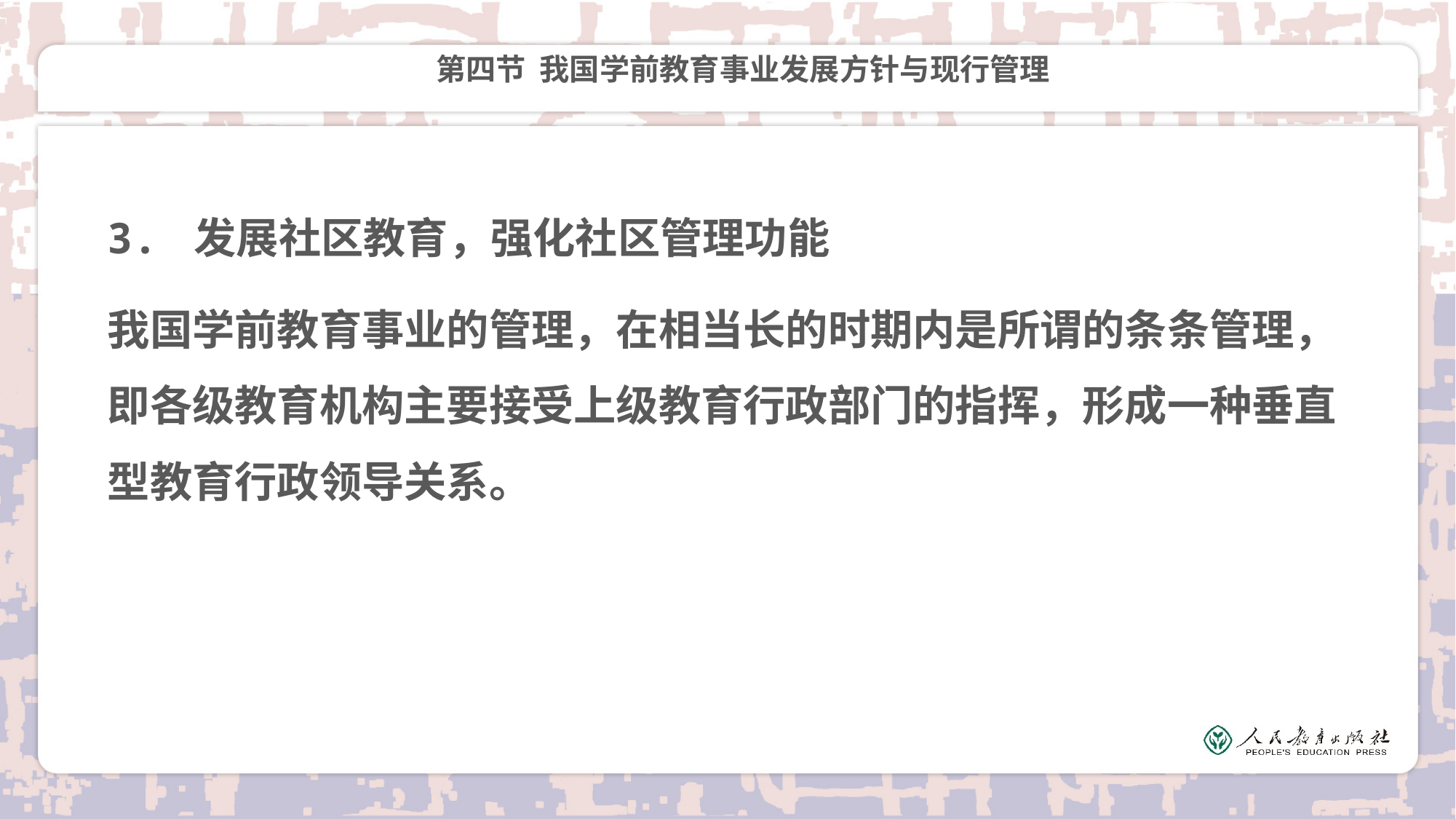

# 第四节  我国学前教育事业发展方针与现行管理
3. 发展社区教育，强化社区管理功能
我国学前教育事业的管理，在相当长的时期内是所谓的条条管理，即各级教育机构主要接受上级教育行政部门的指挥，形成一种垂直型教育行政领导关系。